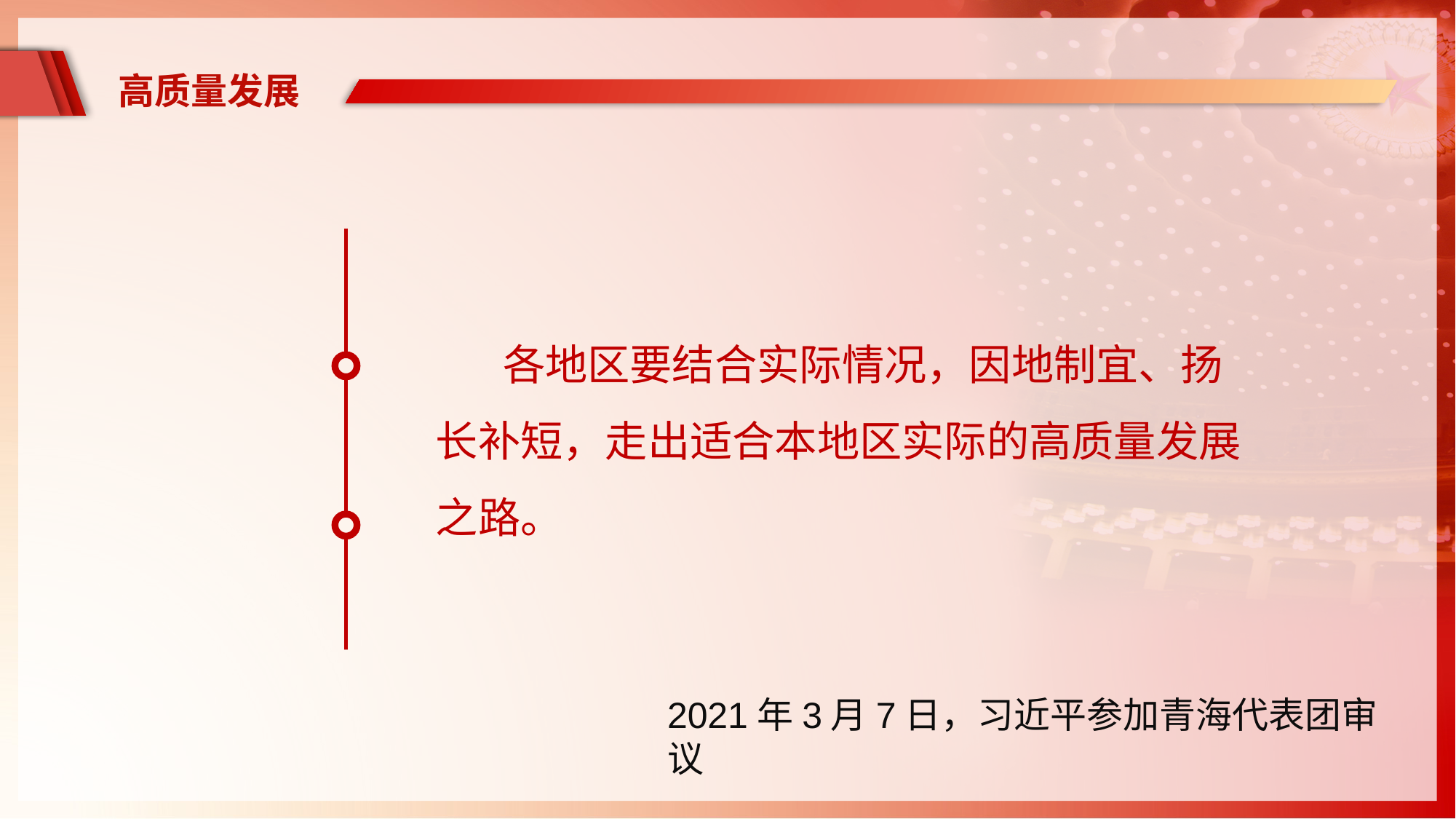

高质量发展

      各地区要结合实际情况，因地制宜、扬长补短，走出适合本地区实际的高质量发展之路。

2021年3月7日，习近平参加青海代表团审议